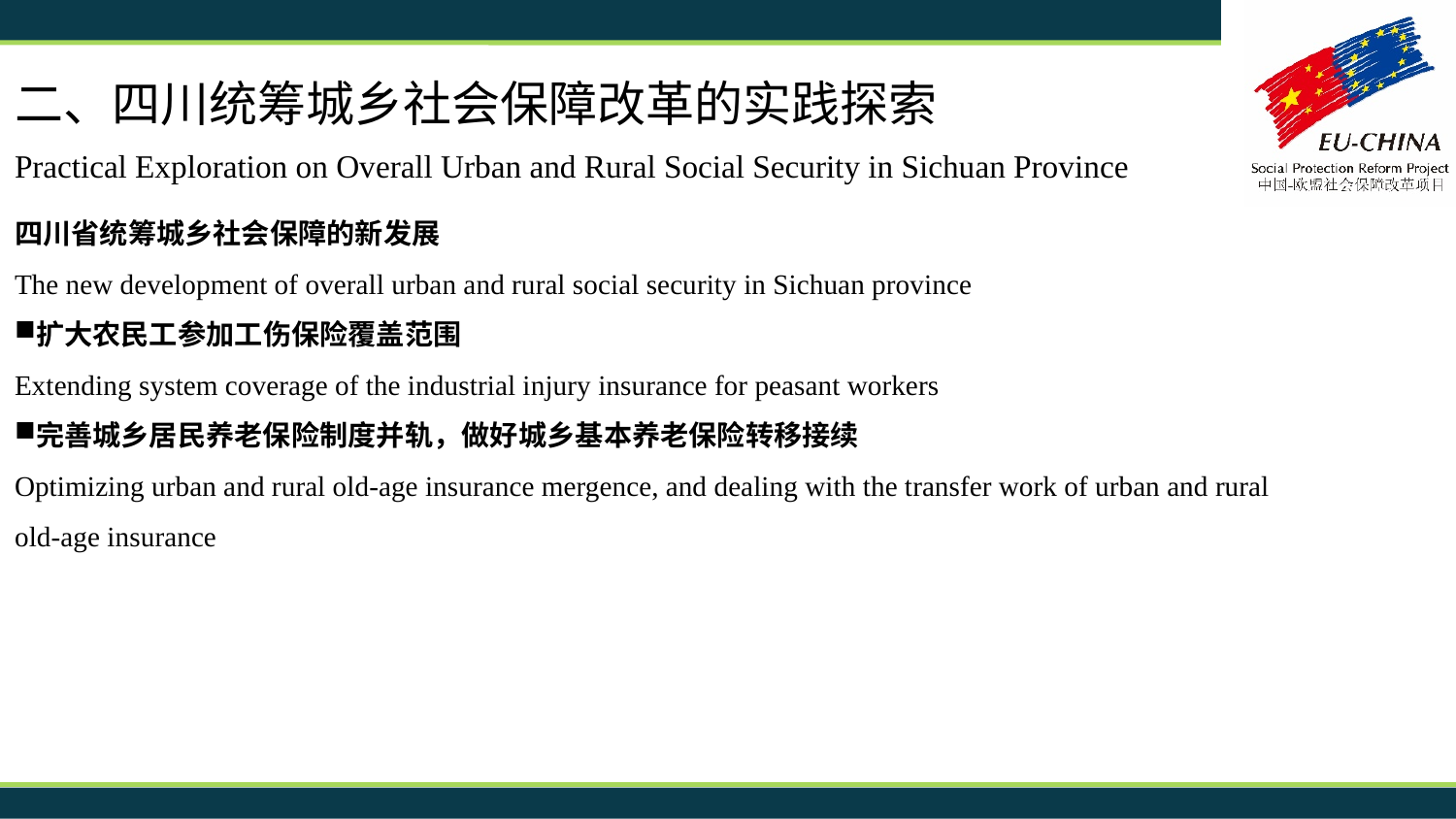

二、四川统筹城乡社会保障改革的实践探索
Practical Exploration on Overall Urban and Rural Social Security in Sichuan Province
四川省统筹城乡社会保障的新发展
The new development of overall urban and rural social security in Sichuan province
扩大农民工参加工伤保险覆盖范围
Extending system coverage of the industrial injury insurance for peasant workers
完善城乡居民养老保险制度并轨，做好城乡基本养老保险转移接续
Optimizing urban and rural old-age insurance mergence, and dealing with the transfer work of urban and rural old-age insurance